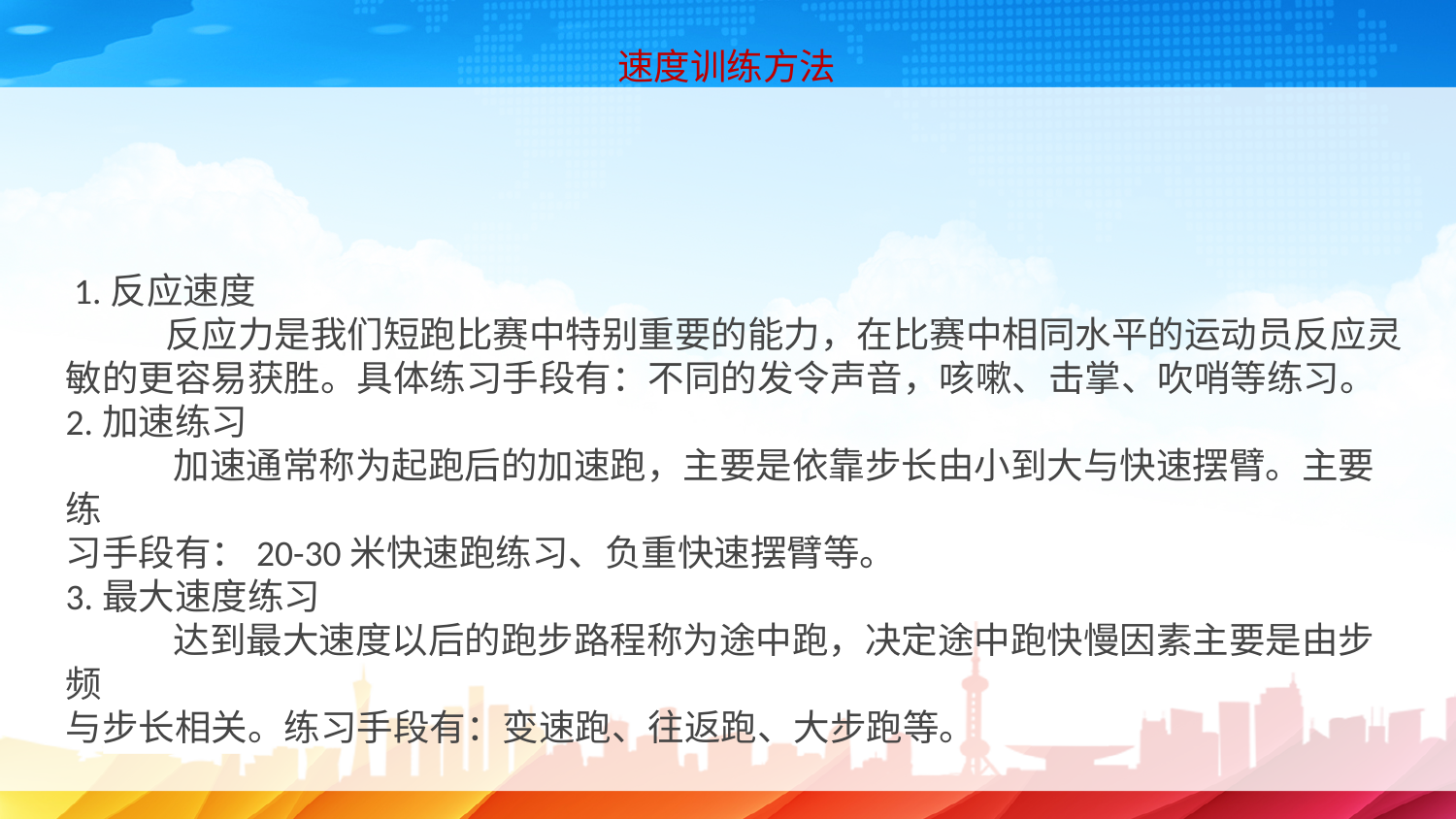

速度训练方法
 1.反应速度
           反应力是我们短跑比赛中特别重要的能力，在比赛中相同水平的运动员反应灵
敏的更容易获胜。具体练习手段有：不同的发令声音，咳嗽、击掌、吹哨等练习。
2.加速练习
            加速通常称为起跑后的加速跑，主要是依靠步长由小到大与快速摆臂。主要练
习手段有：20-30米快速跑练习、负重快速摆臂等。
3.最大速度练习
            达到最大速度以后的跑步路程称为途中跑，决定途中跑快慢因素主要是由步频
与步长相关。练习手段有：变速跑、往返跑、大步跑等。